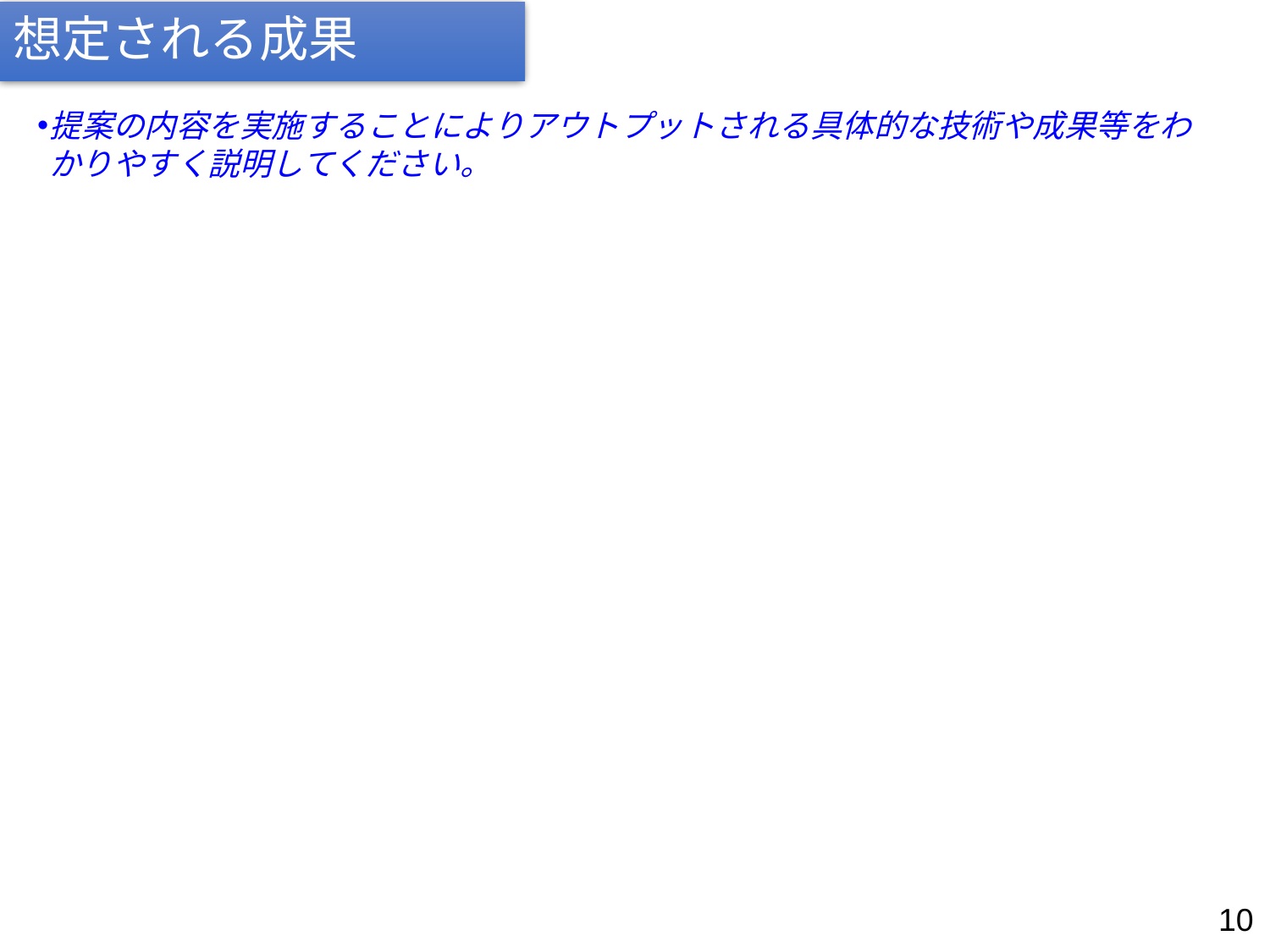

# 想定される成果
提案の内容を実施することによりアウトプットされる具体的な技術や成果等をわかりやすく説明してください。
10